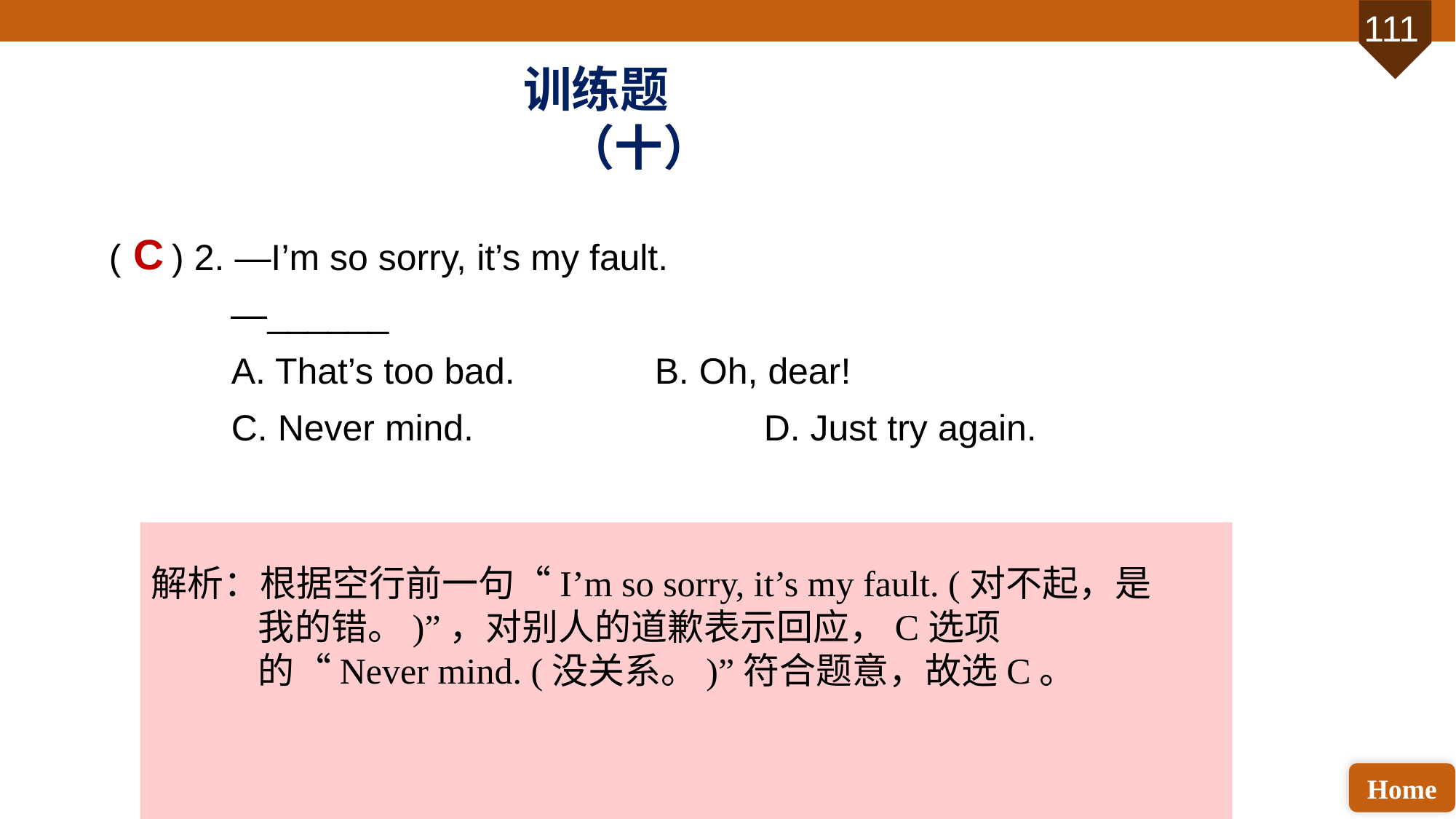

训练题（十）
(     ) 2. —I’m so sorry, it’s my fault.
            —______
            A. That’s too bad. 		B. Oh, dear!
            C. Never mind. 			D. Just try again.
C

解析：根据空行前一句“I’m so sorry, it’s my fault. (对不起，是我的错。)”，对别人的道歉表示回应，C选项的“Never mind. (没关系。)”符合题意，故选C。